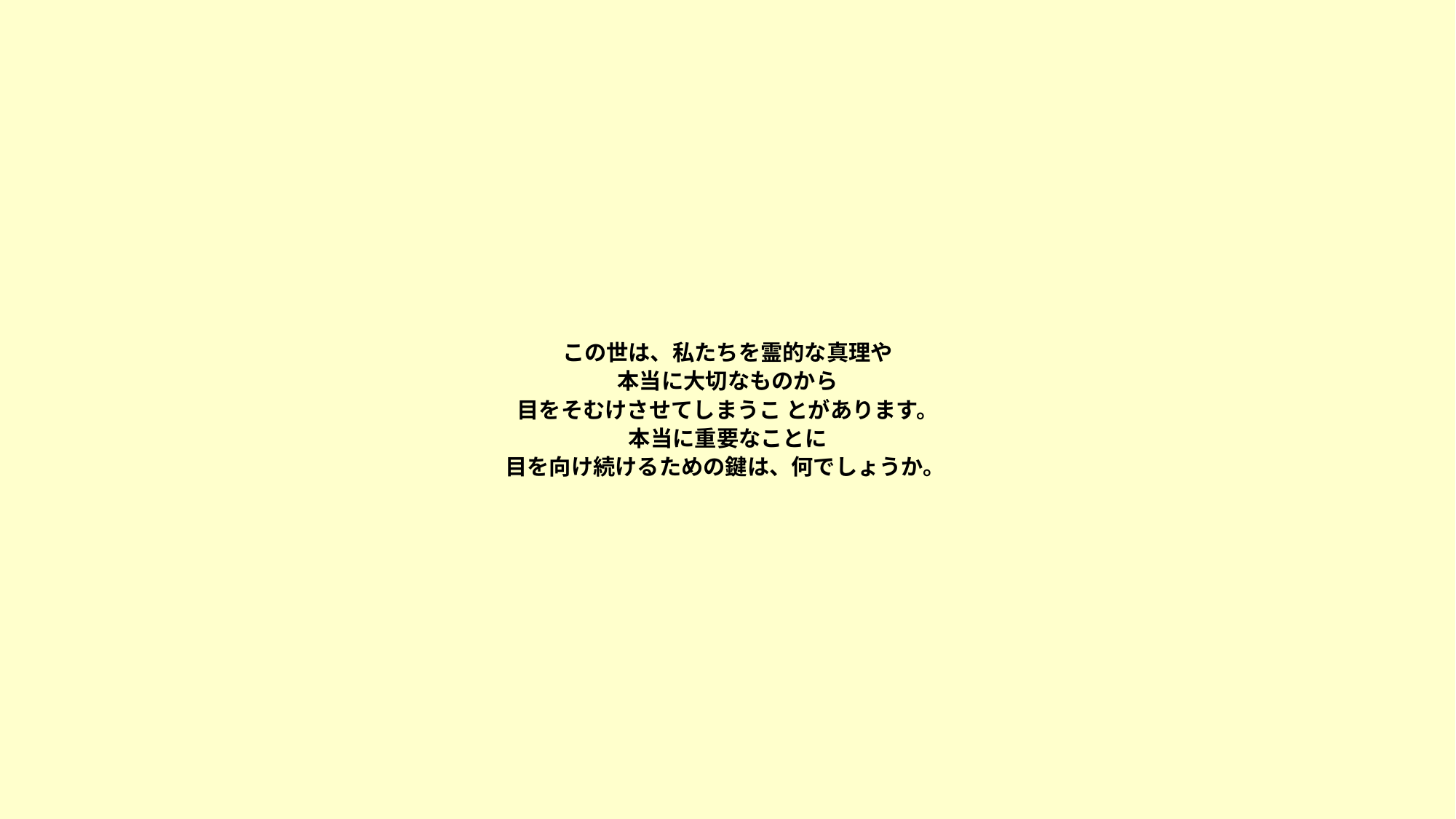

# この世は、私たちを霊的な真理や 本当に大切なものから 目をそむけさせてしまうこ とがあります。 本当に重要なことに 目を向け続けるための鍵は、何でしょうか。